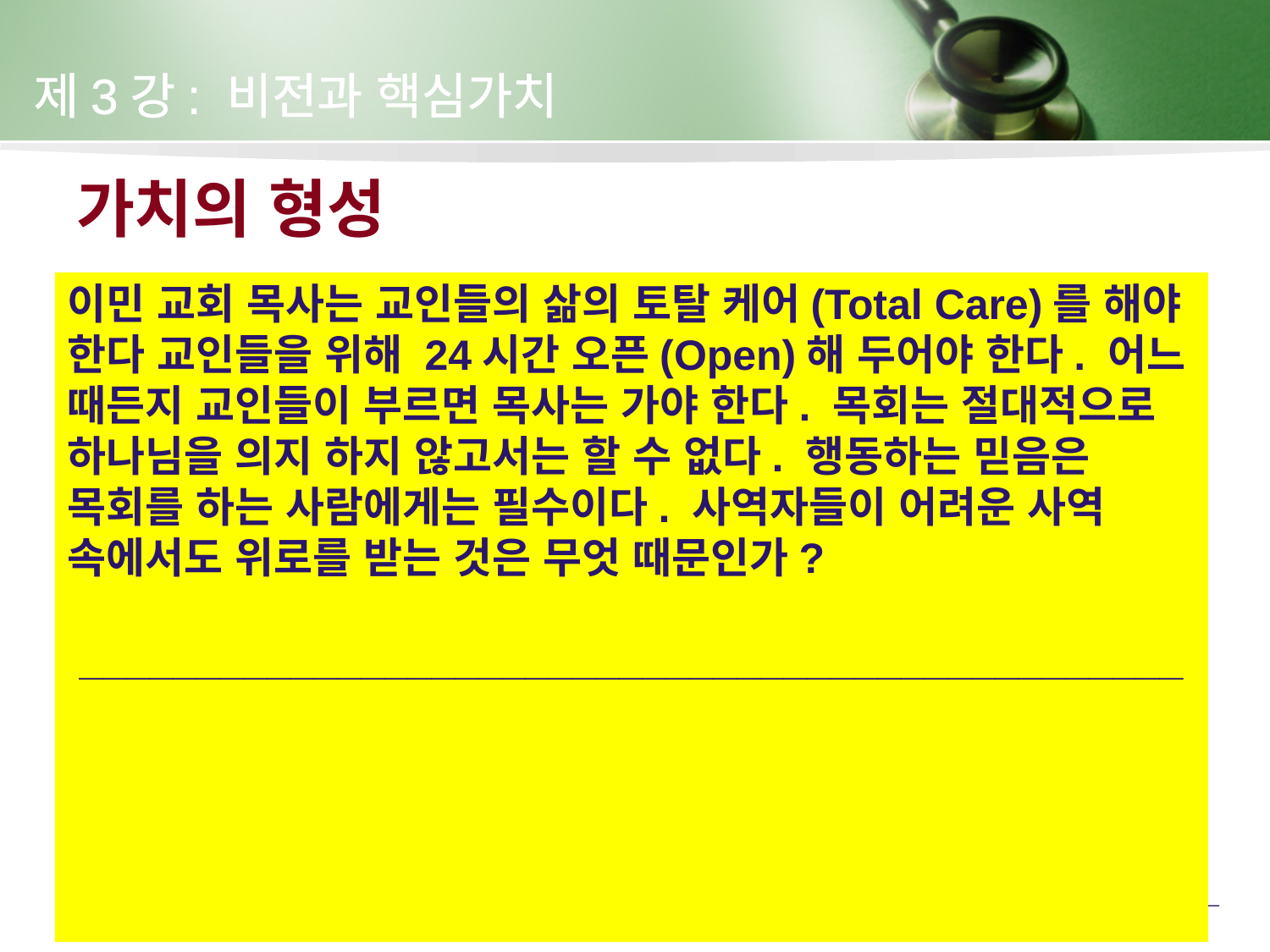

제3강: 비전과 핵심가치
# 가치의 형성

이민 교회 목사는 교인들의 삶의 토탈 케어(Total Care)를 해야 한다 교인들을 위해 24시간 오픈(Open)해 두어야 한다. 어느 때든지 교인들이 부르면 목사는 가야 한다. 목회는 절대적으로 하나님을 의지 하지 않고서는 할 수 없다. 행동하는 믿음은 목회를 하는 사람에게는 필수이다. 사역자들이 어려운 사역 속에서도 위로를 받는 것은 무엇 때문인가?

 _______________________________________________